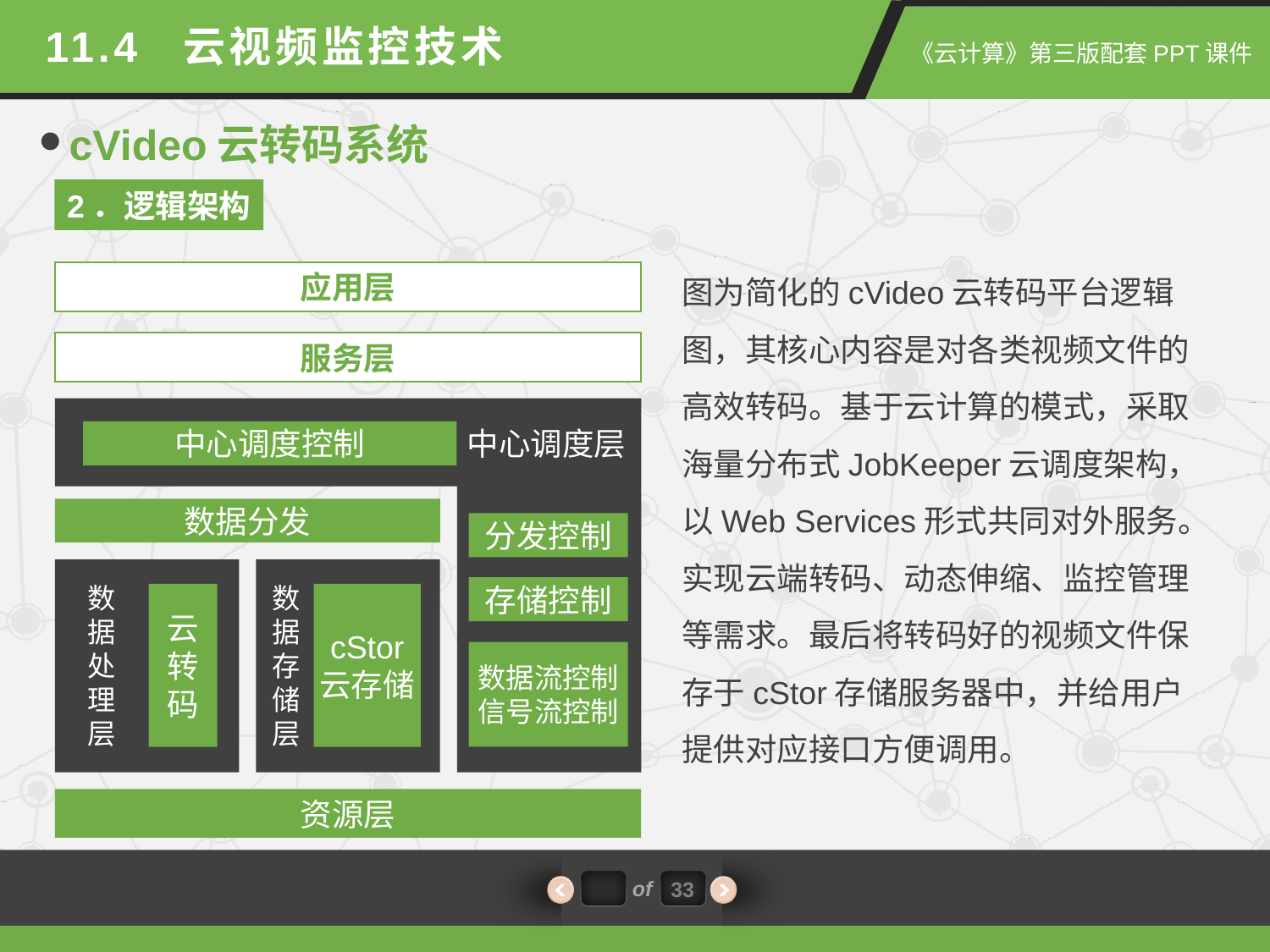

11.4  云视频监控技术
cVideo云转码系统

2．逻辑架构
图为简化的cVideo云转码平台逻辑图，其核心内容是对各类视频文件的高效转码。基于云计算的模式，采取海量分布式JobKeeper云调度架构，以Web Services形式共同对外服务。实现云端转码、动态伸缩、监控管理等需求。最后将转码好的视频文件保存于cStor存储服务器中，并给用户提供对应接口方便调用。
应用层
服务层

中心调度控制
中心调度层
数据分发
分发控制

存储控制
数据处理层
云转码
数据存储层
cStor
云存储
数据流控制
信号流控制
资源层
21